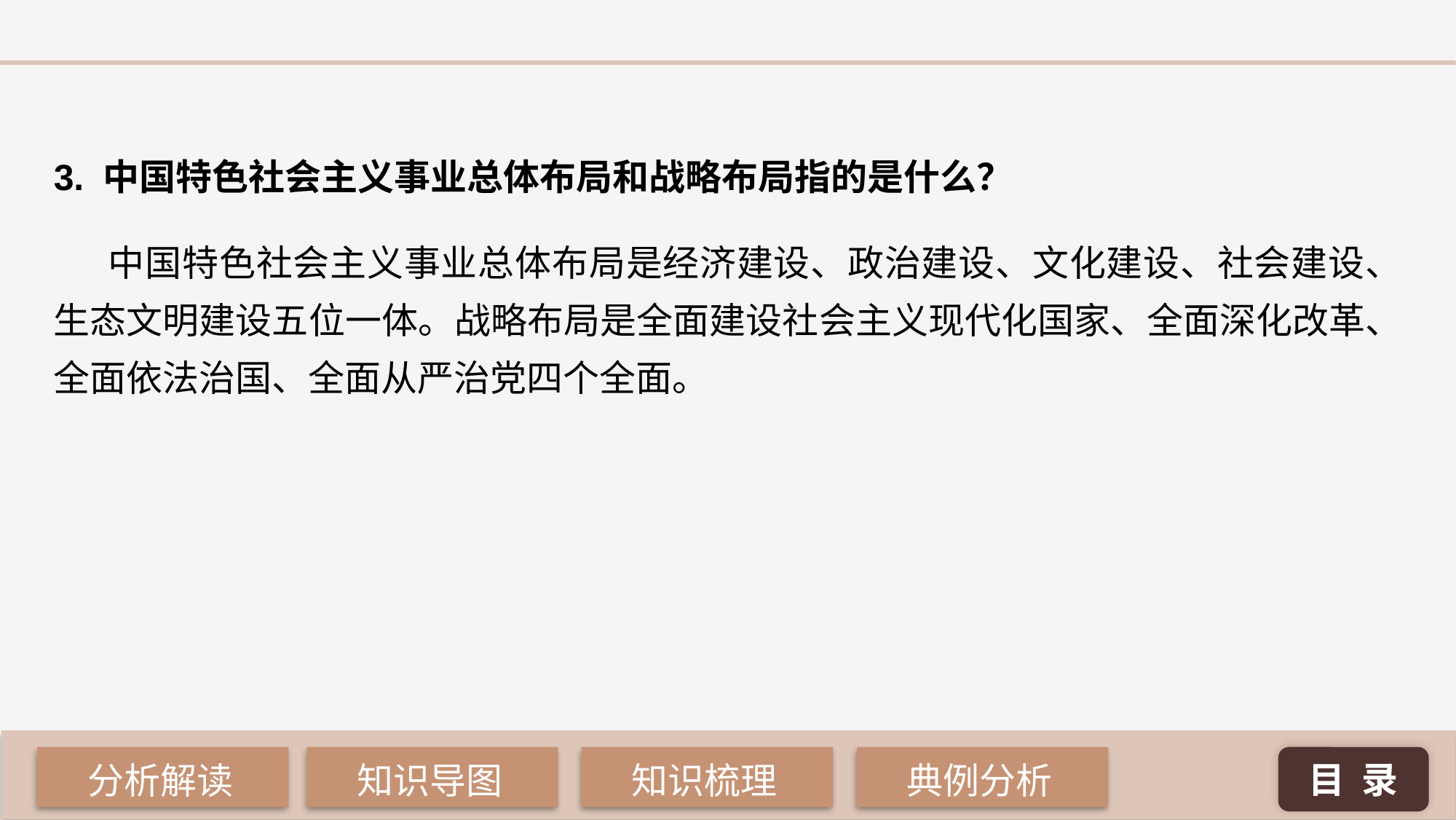

3. 中国特色社会主义事业总体布局和战略布局指的是什么？
中国特色社会主义事业总体布局是经济建设、政治建设、文化建设、社会建设、生态文明建设五位一体。战略布局是全面建设社会主义现代化国家、全面深化改革、全面依法治国、全面从严治党四个全面。